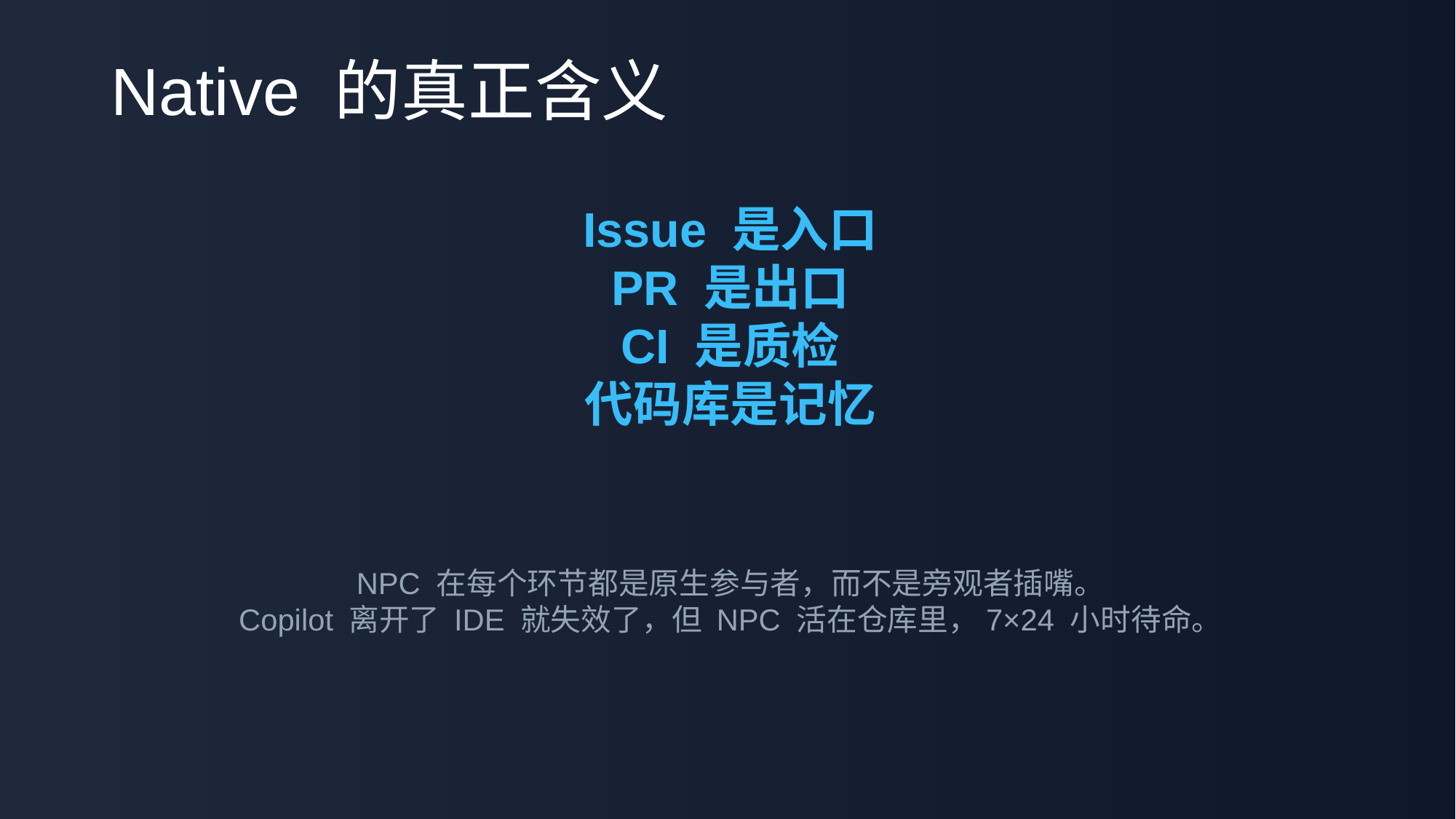

# Native 的真正含义
Issue 是入口
PR 是出口
CI 是质检
代码库是记忆
NPC 在每个环节都是原生参与者，而不是旁观者插嘴。
Copilot 离开了 IDE 就失效了，但 NPC 活在仓库里，7×24 小时待命。